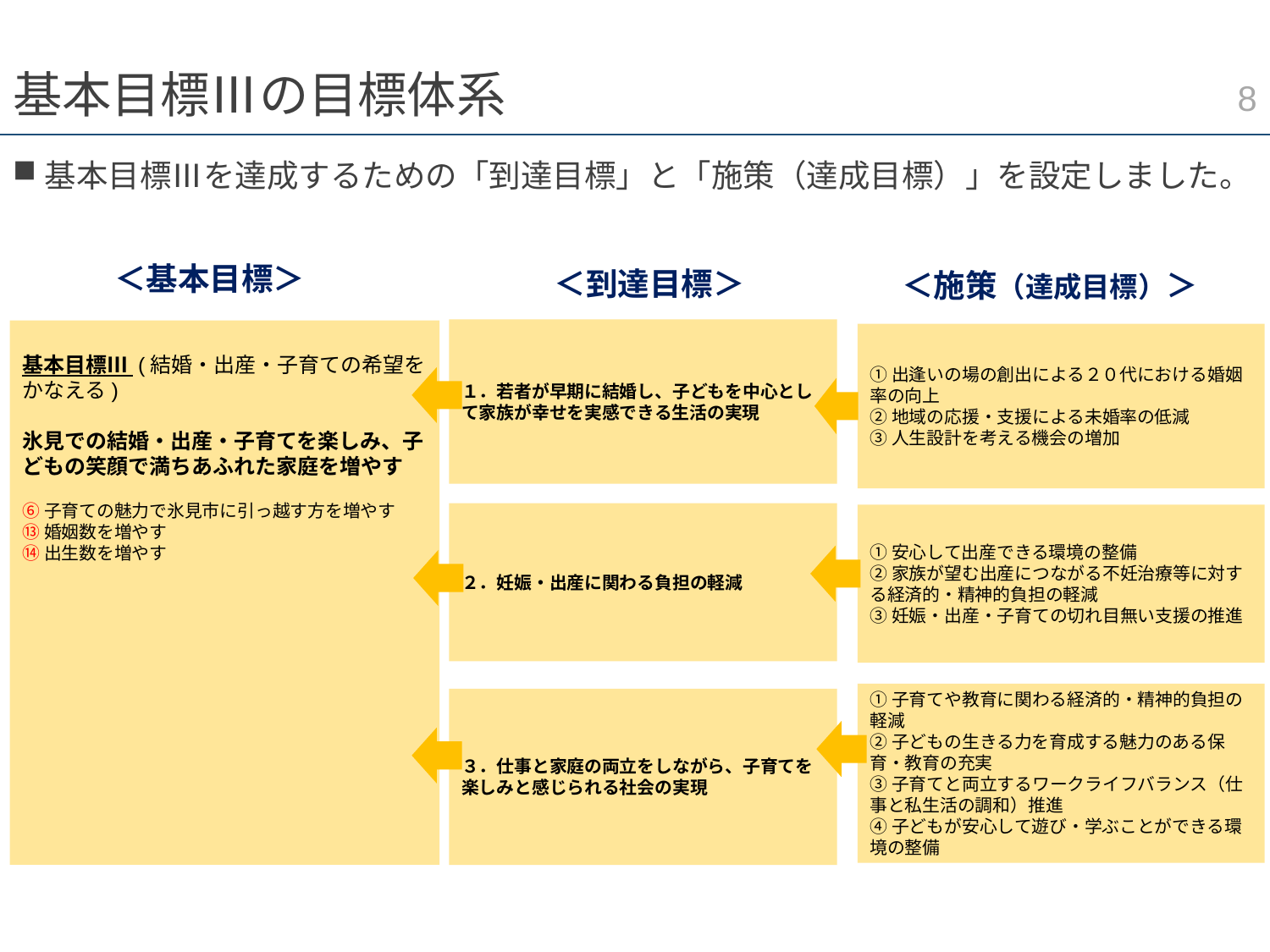

8
# 基本目標Ⅲの目標体系
基本目標Ⅲを達成するための「到達目標」と「施策（達成目標）」を設定しました。
＜基本目標＞
＜到達目標＞
＜施策（達成目標）＞
１．若者が早期に結婚し、子どもを中心として家族が幸せを実感できる生活の実現

基本目標Ⅲ (結婚・出産・子育ての希望をかなえる)

氷見での結婚・出産・子育てを楽しみ、子どもの笑顔で満ちあふれた家庭を増やす

⑥子育ての魅力で氷見市に引っ越す方を増やす
⑬婚姻数を増やす
⑭出生数を増やす
①出逢いの場の創出による２０代における婚姻率の向上
②地域の応援・支援による未婚率の低減
③人生設計を考える機会の増加

２．妊娠・出産に関わる負担の軽減
①安心して出産できる環境の整備
②家族が望む出産につながる不妊治療等に対する経済的・精神的負担の軽減
③妊娠・出産・子育ての切れ目無い支援の推進

①子育てや教育に関わる経済的・精神的負担の軽減
②子どもの生きる力を育成する魅力のある保育・教育の充実
③子育てと両立するワークライフバランス（仕事と私生活の調和）推進
④子どもが安心して遊び・学ぶことができる環境の整備
３．仕事と家庭の両立をしながら、子育てを楽しみと感じられる社会の実現